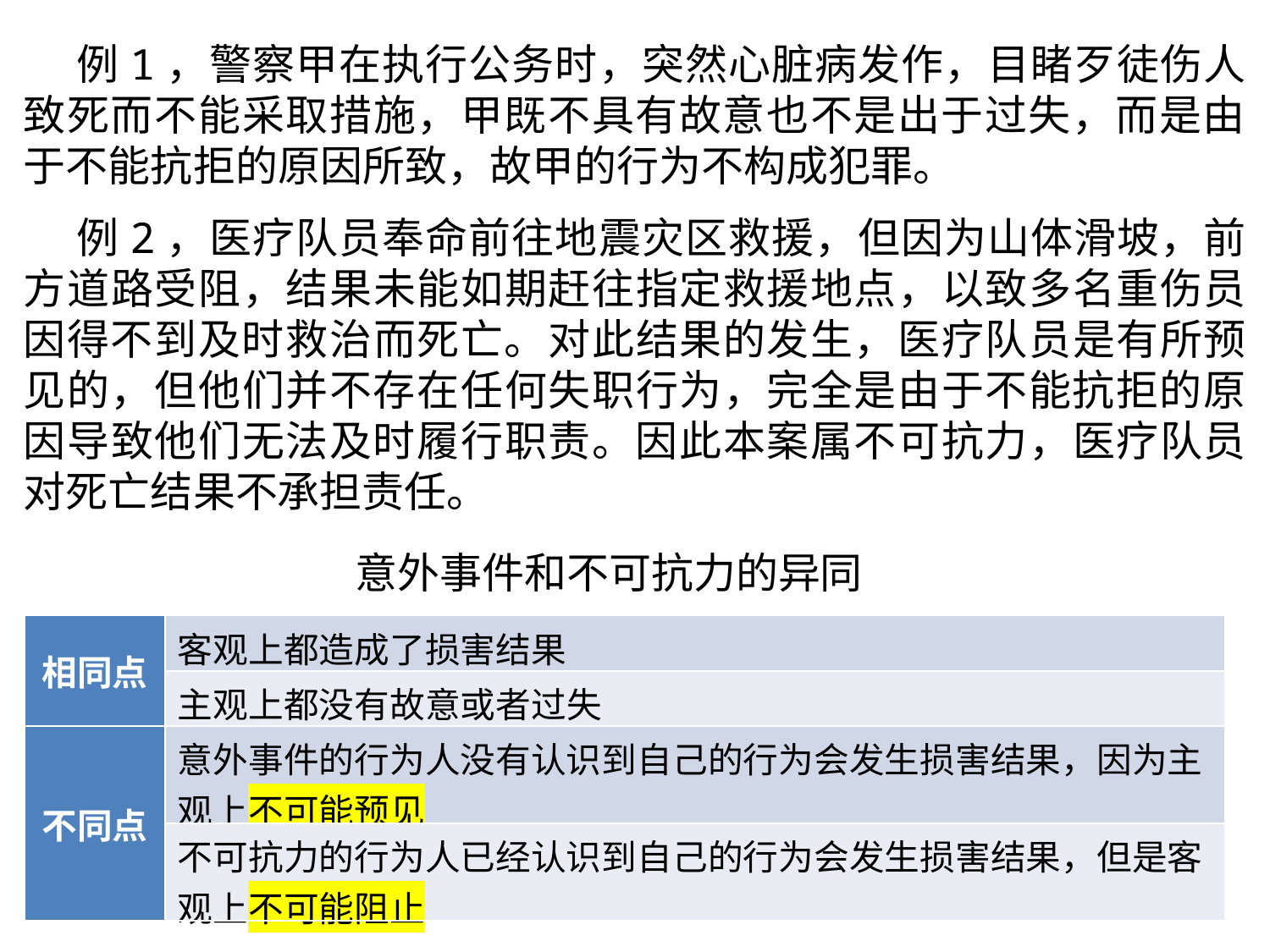

例1，警察甲在执行公务时，突然心脏病发作，目睹歹徒伤人致死而不能采取措施，甲既不具有故意也不是出于过失，而是由于不能抗拒的原因所致，故甲的行为不构成犯罪。

    例2，医疗队员奉命前往地震灾区救援，但因为山体滑坡，前方道路受阻，结果未能如期赶往指定救援地点，以致多名重伤员因得不到及时救治而死亡。对此结果的发生，医疗队员是有所预见的，但他们并不存在任何失职行为，完全是由于不能抗拒的原因导致他们无法及时履行职责。因此本案属不可抗力，医疗队员对死亡结果不承担责任。

意外事件和不可抗力的异同
| 相同点 | 客观上都造成了损害结果 |
| --- | --- |
|  | 主观上都没有故意或者过失 |
| 不同点 | 意外事件的行为人没有认识到自己的行为会发生损害结果，因为主观上不可能预见 |
|  | 不可抗力的行为人已经认识到自己的行为会发生损害结果，但是客观上不可能阻止 |